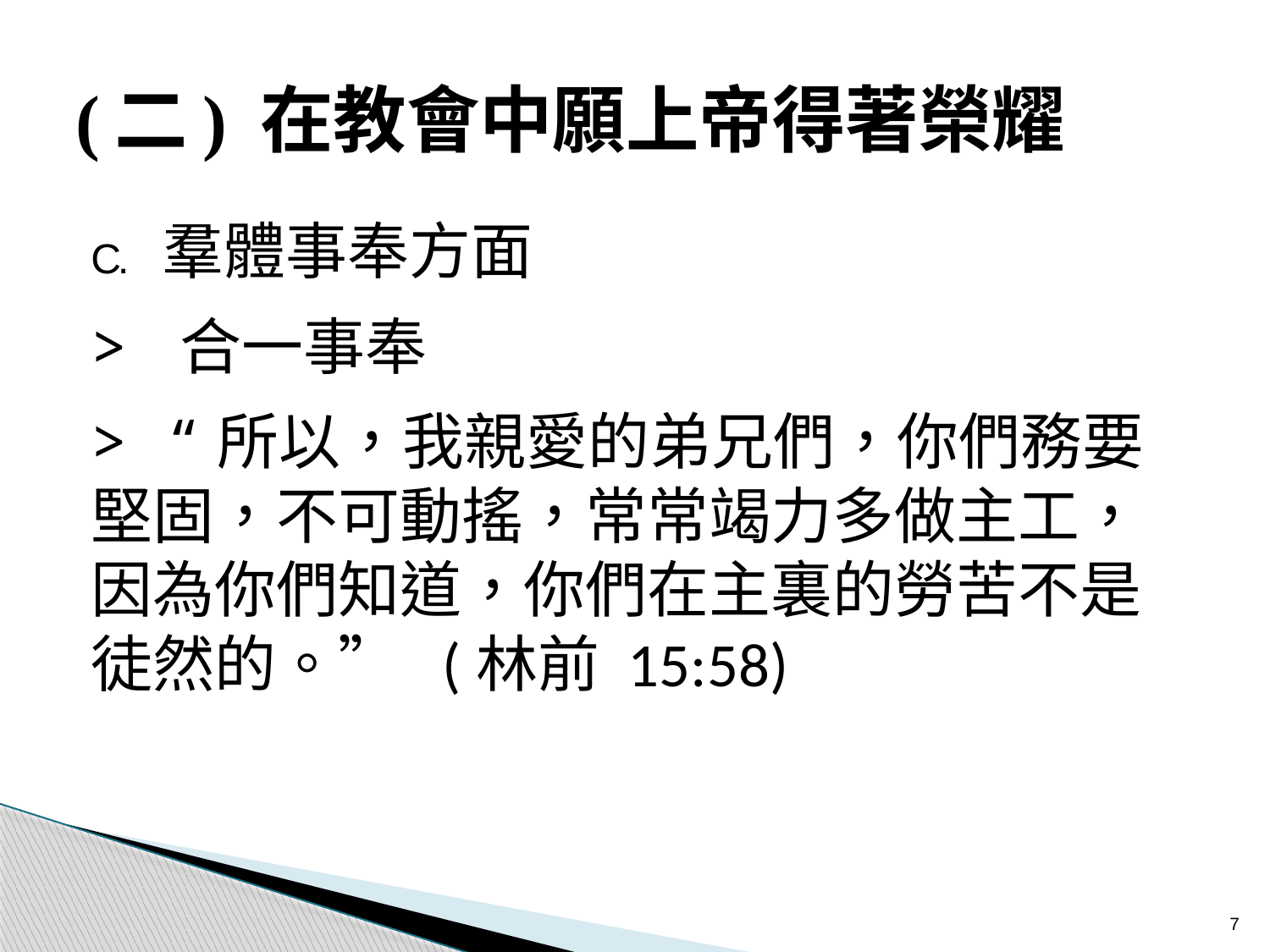

# (二) 在教會中願上帝得著榮耀
羣體事奉方面
> 合一事奉
> “所以，我親愛的弟兄們，你們務要堅固，不可動搖，常常竭力多做主工，因為你們知道，你們在主裏的勞苦不是徒然的。”  (林前 15:58)

7